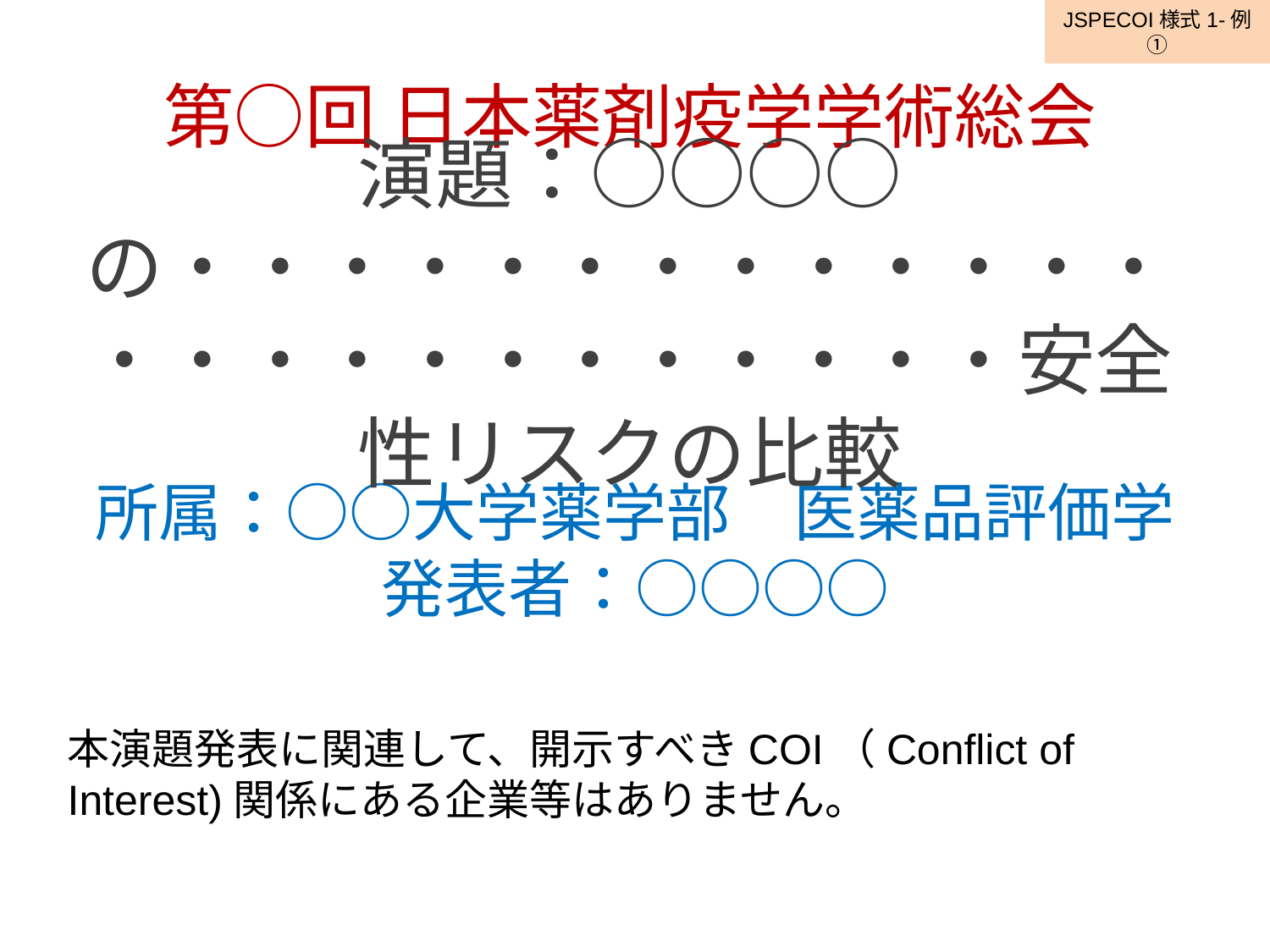

JSPECOI様式1-例①
第○回 日本薬剤疫学学術総会
演題：○○○○の・・・・・・・・・・・・・・・・・・・・・・・・・安全性リスクの比較
所属：○○大学薬学部　医薬品評価学
発表者：○○○○
本演題発表に関連して、開示すべきCOI（Conflict of Interest)関係にある企業等はありません。